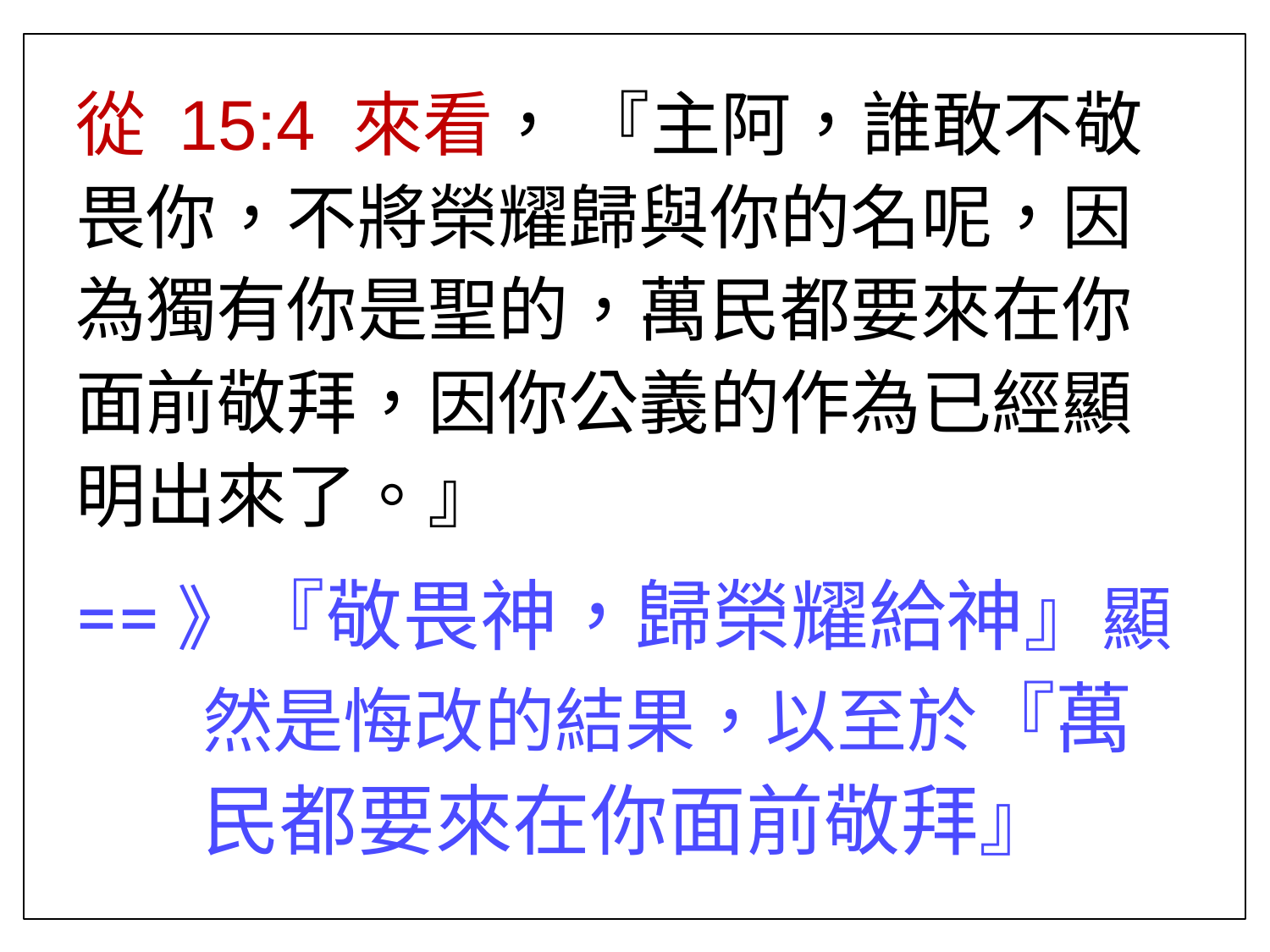

從 15:4 來看， 『主阿，誰敢不敬畏你，不將榮耀歸與你的名呢，因為獨有你是聖的，萬民都要來在你面前敬拜，因你公義的作為已經顯明出來了。』
==》『敬畏神，歸榮耀給神』顯然是悔改的結果，以至於『萬民都要來在你面前敬拜』